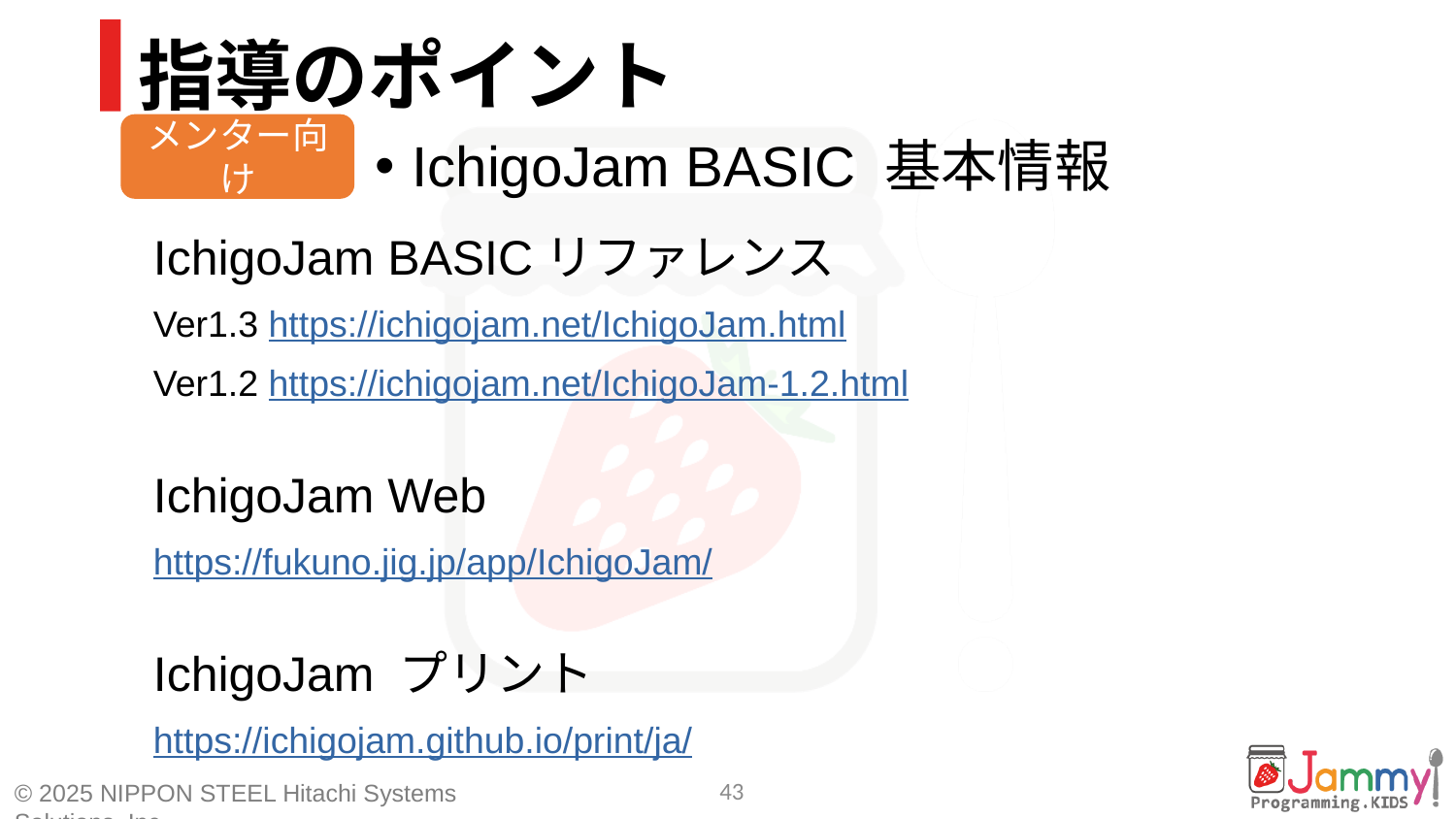

# 指導のポイント
IchigoJam BASIC 基本情報
IchigoJam BASICリファレンス
Ver1.3 https://ichigojam.net/IchigoJam.html
Ver1.2 https://ichigojam.net/IchigoJam-1.2.html

IchigoJam Web
https://fukuno.jig.jp/app/IchigoJam/

IchigoJam プリント
https://ichigojam.github.io/print/ja/
43